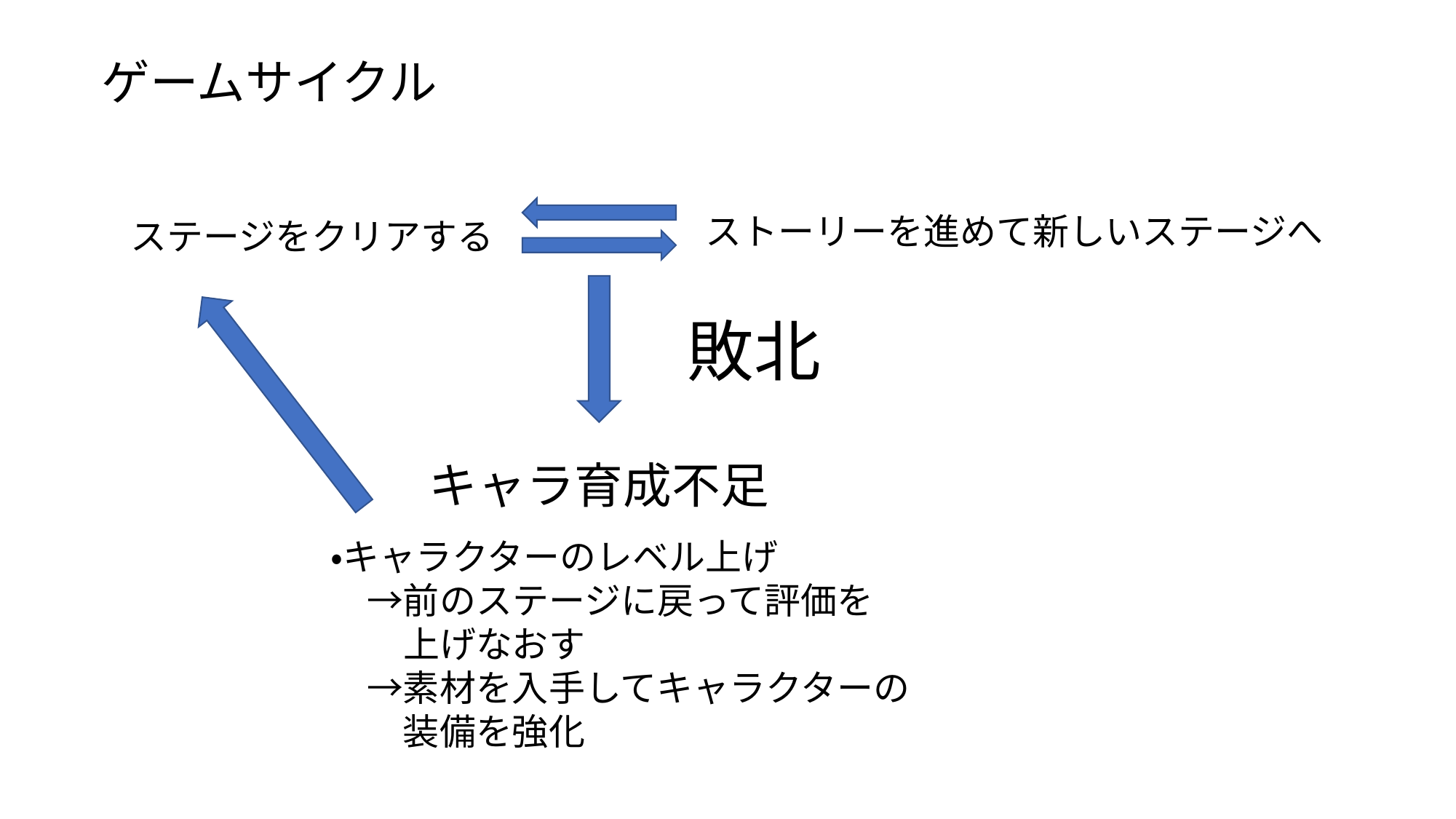

ゲームサイクル

ストーリーを進めて新しいステージへ
ステージをクリアする

敗北
キャラ育成不足
・キャラクターのレベル上げ
　→前のステージに戻って評価を
　　上げなおす
　→素材を入手してキャラクターの
　　装備を強化